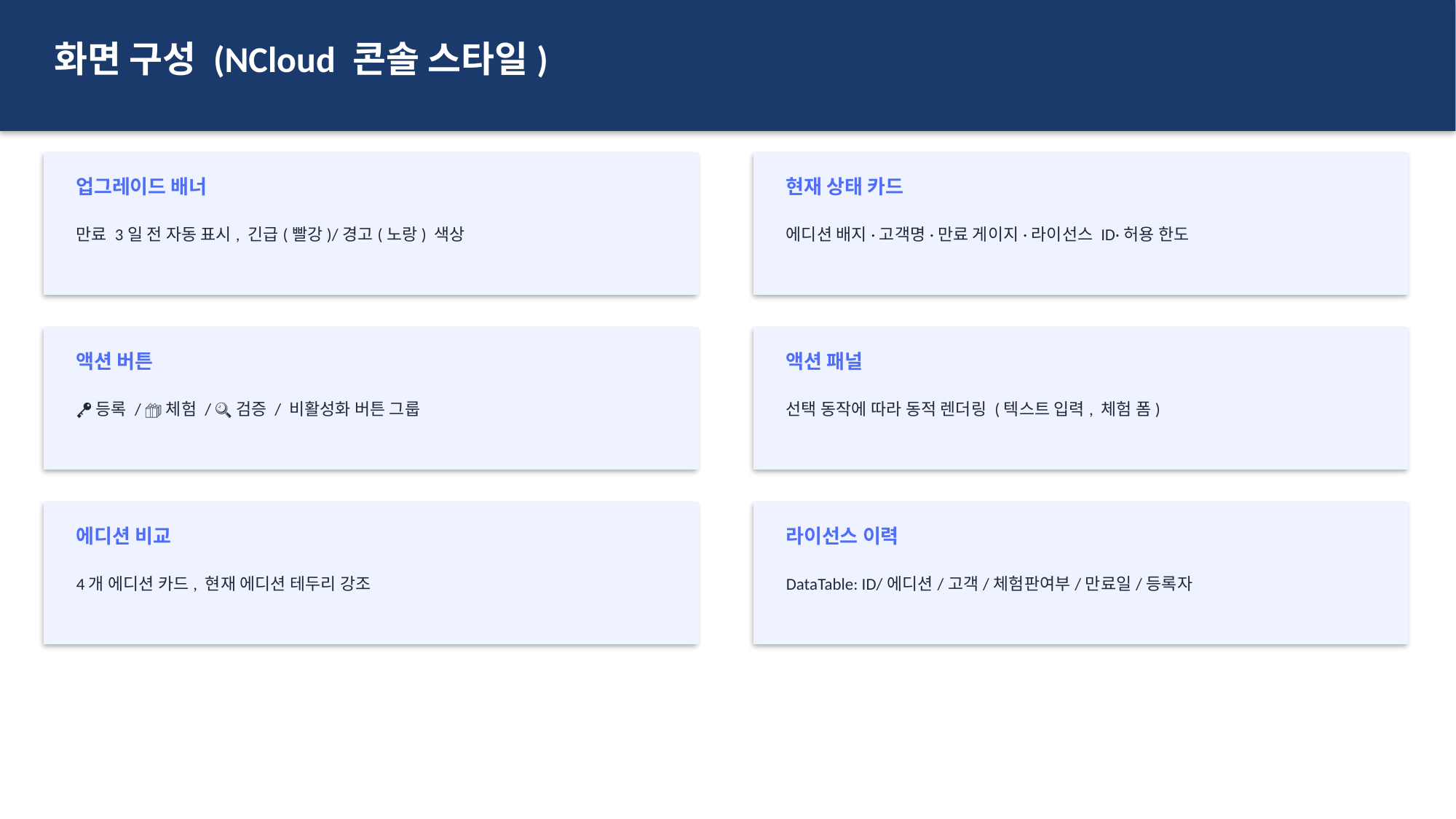

화면 구성 (NCloud 콘솔 스타일)

업그레이드 배너
현재 상태 카드
만료 3일 전 자동 표시, 긴급(빨강)/경고(노랑) 색상
에디션 배지·고객명·만료 게이지·라이선스 ID·허용 한도

액션 버튼
액션 패널
🔑등록 / 🎁체험 / 🔍검증 / 비활성화 버튼 그룹
선택 동작에 따라 동적 렌더링 (텍스트 입력, 체험 폼)

에디션 비교
라이선스 이력
4개 에디션 카드, 현재 에디션 테두리 강조
DataTable: ID/에디션/고객/체험판여부/만료일/등록자